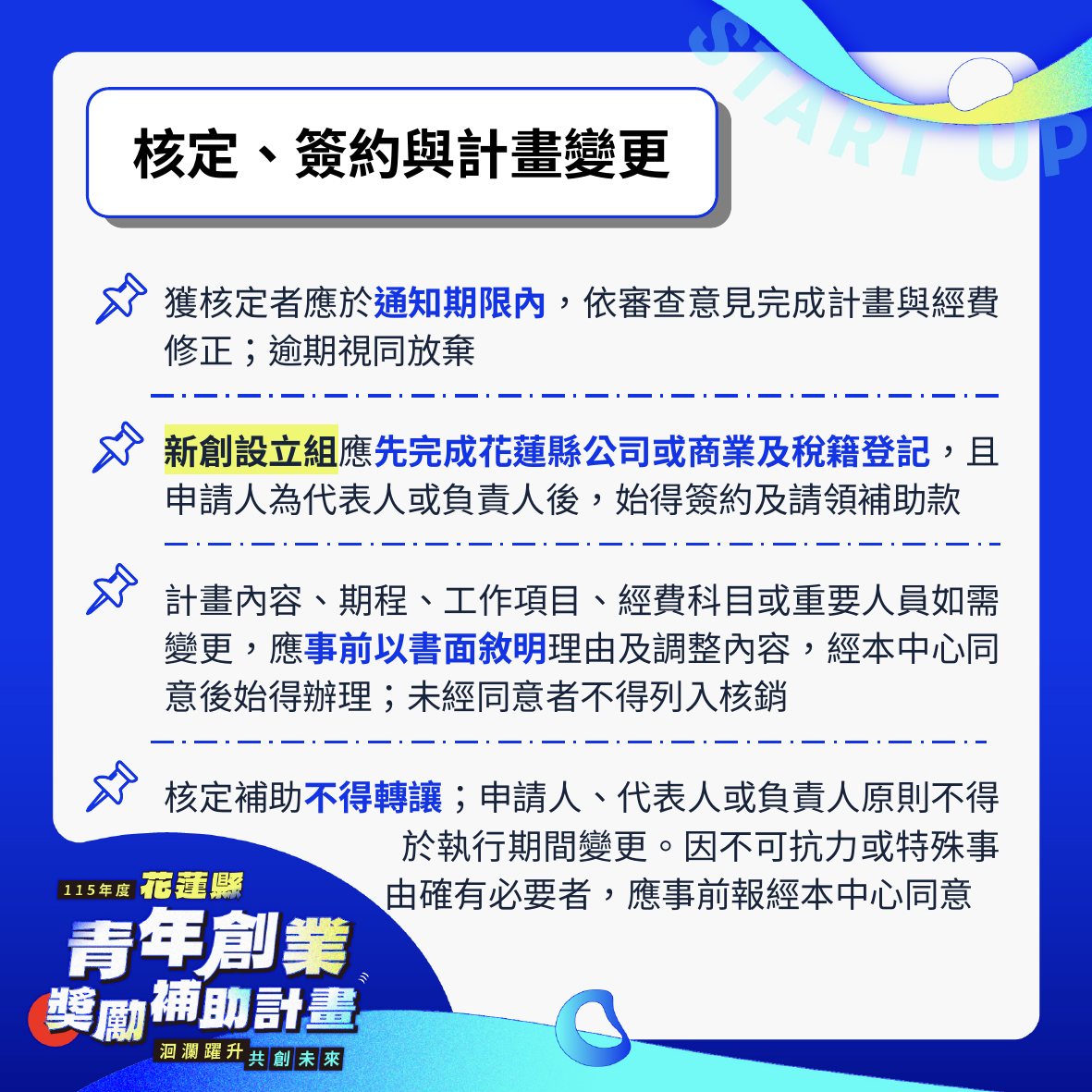

核定、簽約與計畫變更

獲核定者應於通知期限內，依審查意見完成計畫與經費修正；逾期視同放棄

新創設立組應先完成花蓮縣公司或商業及稅籍登記，且申請人為代表人或負責人後，始得簽約及請領補助款

計畫內容、期程、工作項目、經費科目或重要人員如需變更，應事前以書面敘明理由及調整內容，經本中心同意後始得辦理；未經同意者不得列入核銷

核定補助不得轉讓；申請人、代表人或負責人原則不得
                            於執行期間變更。因不可抗力或特殊事
                            由確有必要者，應事前報經本中心同意